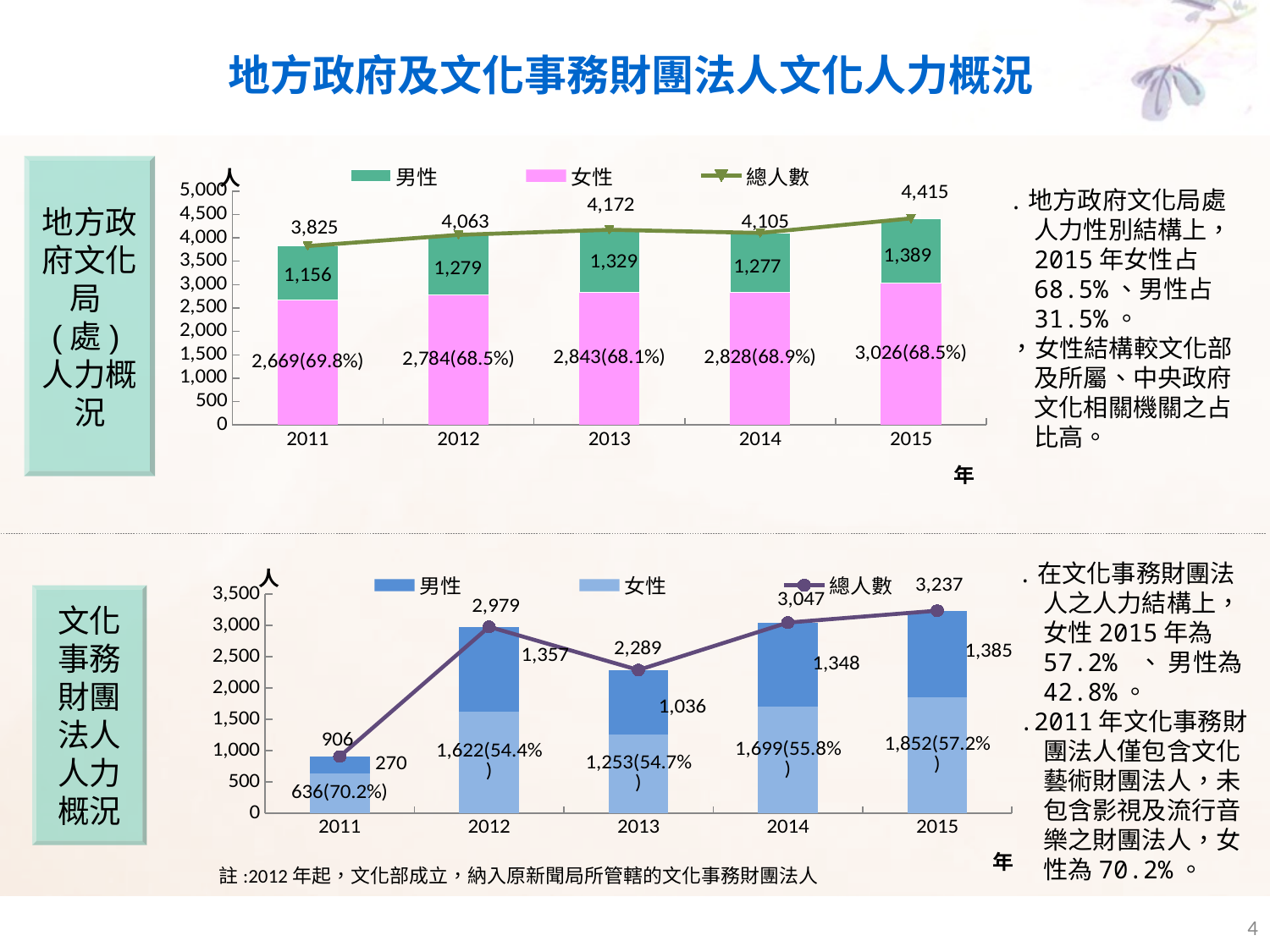

地方政府及文化事務財團法人文化人力概況

### Chart

| Category | 女性 | 男性 | 總人數 |
|---|---|---|---|
| 2011 | 2669.0 | 1156.0 | 3825.0 |
| 2012 | 2784.0 | 1279.0 | 4063.0 |
| 2013 | 2843.0 | 1329.0 | 4172.0 |
| 2014 | 2828.0 | 1277.0 | 4105.0 |
| 2015 | 3026.0 | 1389.0 | 4415.0 |
地方政府文化局(處)人力概況
․地方政府文化局處人力性別結構上，2015年女性占68.5%、男性占31.5%。
，女性結構較文化部及所屬、中央政府文化相關機關之占比高。

### Chart

| Category | 女性 | 男性 | 總人數 |
|---|---|---|---|
| 2011 | 636.0 | 270.0 | 906.0 |
| 2012 | 1622.0 | 1357.0 | 2979.0 |
| 2013 | 1253.0 | 1036.0 | 2289.0 |
| 2014 | 1699.0 | 1348.0 | 3047.0 |
| 2015 | 1852.0 | 1385.0 | 3237.0 |
․在文化事務財團法人之人力結構上，女性2015年為57.2% 、 男性為42.8%。
․2011年文化事務財團法人僅包含文化藝術財團法人，未包含影視及流行音樂之財團法人，女性為70.2%。
文化事務財團法人人力概況
註:2012年起，文化部成立，納入原新聞局所管轄的文化事務財團法人
4